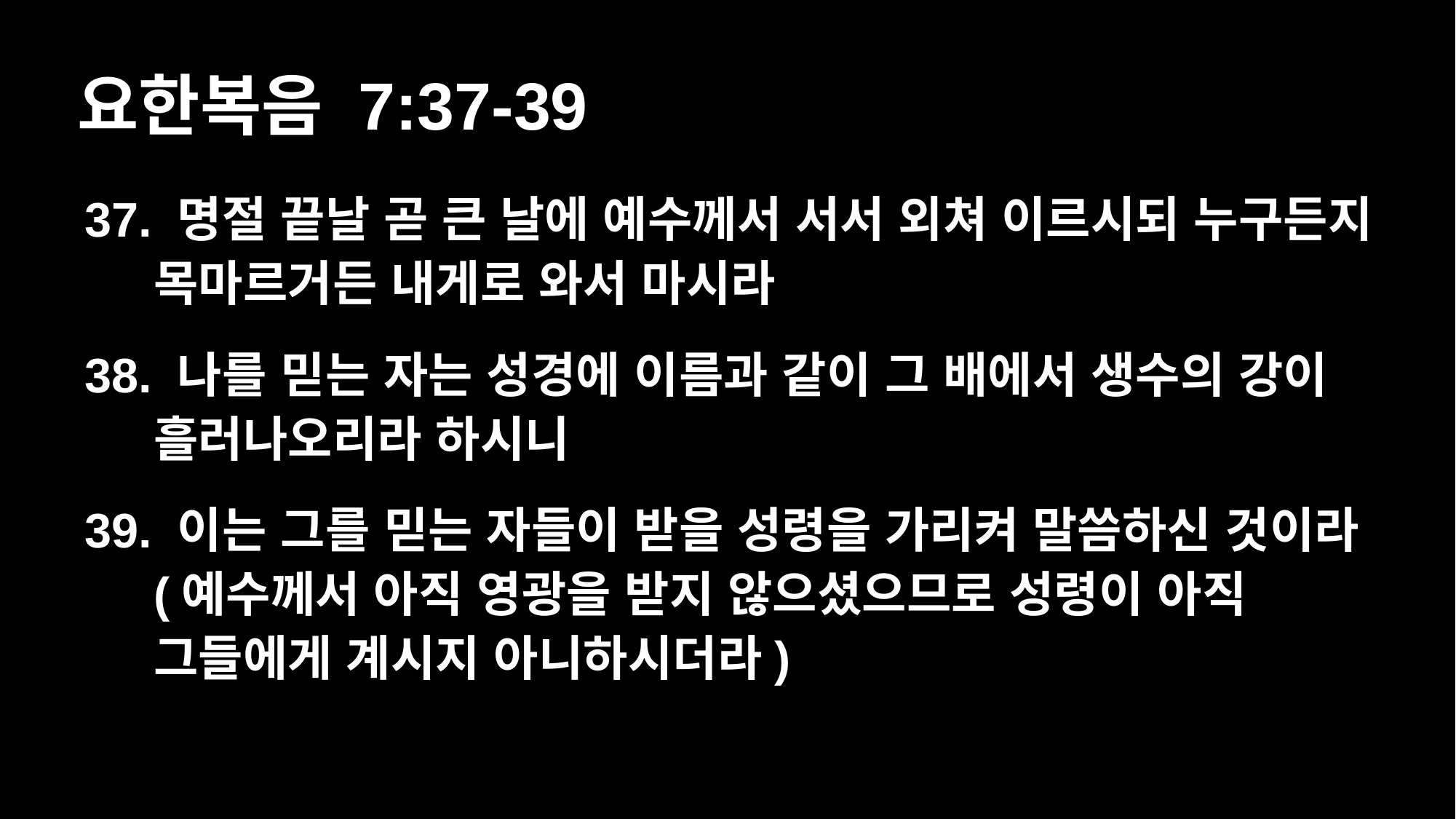

# 요한복음 7:37-39
37. 명절 끝날 곧 큰 날에 예수께서 서서 외쳐 이르시되 누구든지 목마르거든 내게로 와서 마시라
38. 나를 믿는 자는 성경에 이름과 같이 그 배에서 생수의 강이 흘러나오리라 하시니
39. 이는 그를 믿는 자들이 받을 성령을 가리켜 말씀하신 것이라 (예수께서 아직 영광을 받지 않으셨으므로 성령이 아직 그들에게 계시지 아니하시더라)